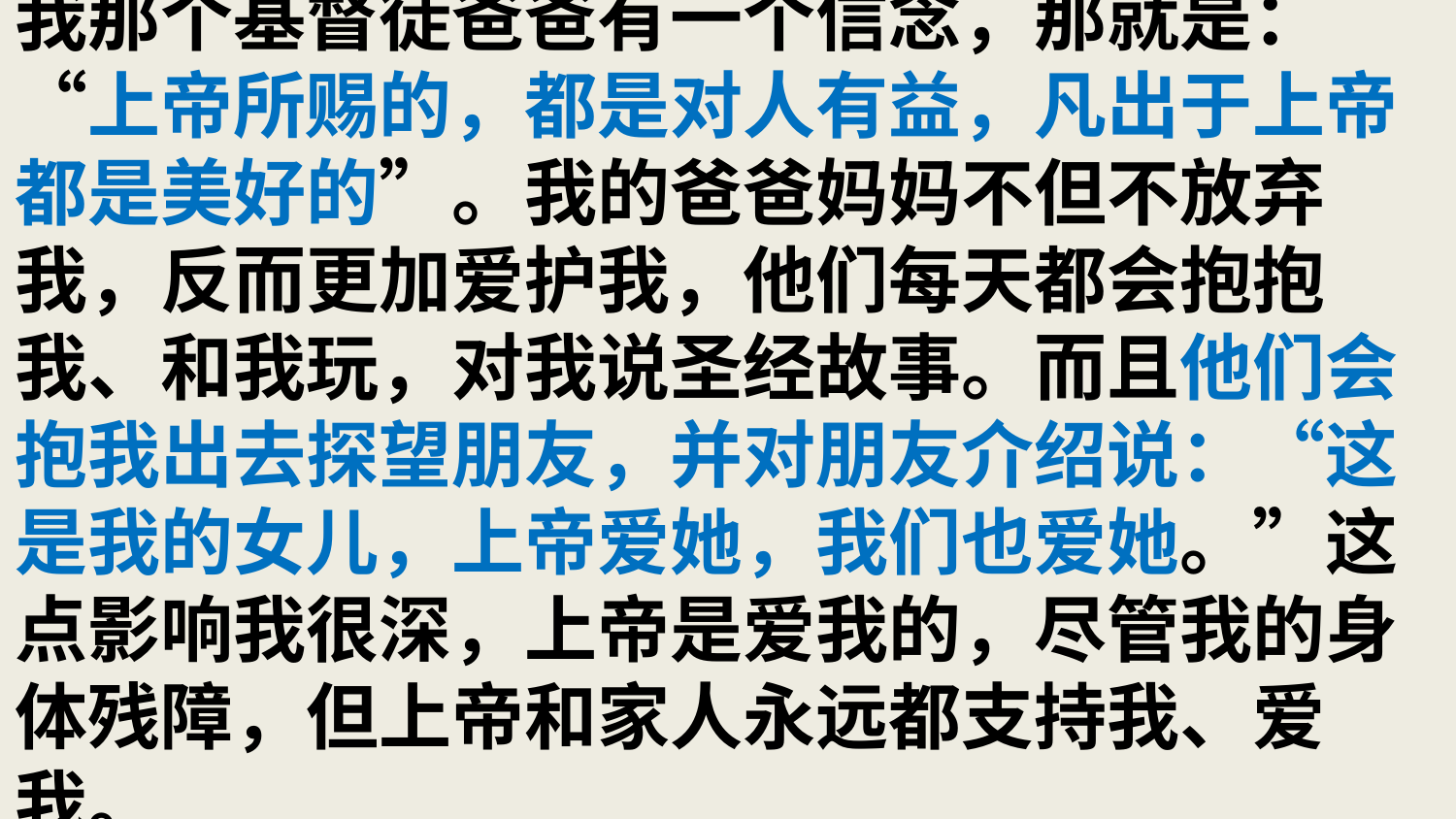

# 我那个基督徒爸爸有一个信念，那就是：“上帝所赐的，都是对人有益，凡出于上帝都是美好的”。我的爸爸妈妈不但不放弃我，反而更加爱护我，他们每天都会抱抱我、和我玩，对我说圣经故事。而且他们会抱我出去探望朋友，并对朋友介绍说：“这是我的女儿，上帝爱她，我们也爱她。”这点影响我很深，上帝是爱我的，尽管我的身体残障，但上帝和家人永远都支持我、爱我。